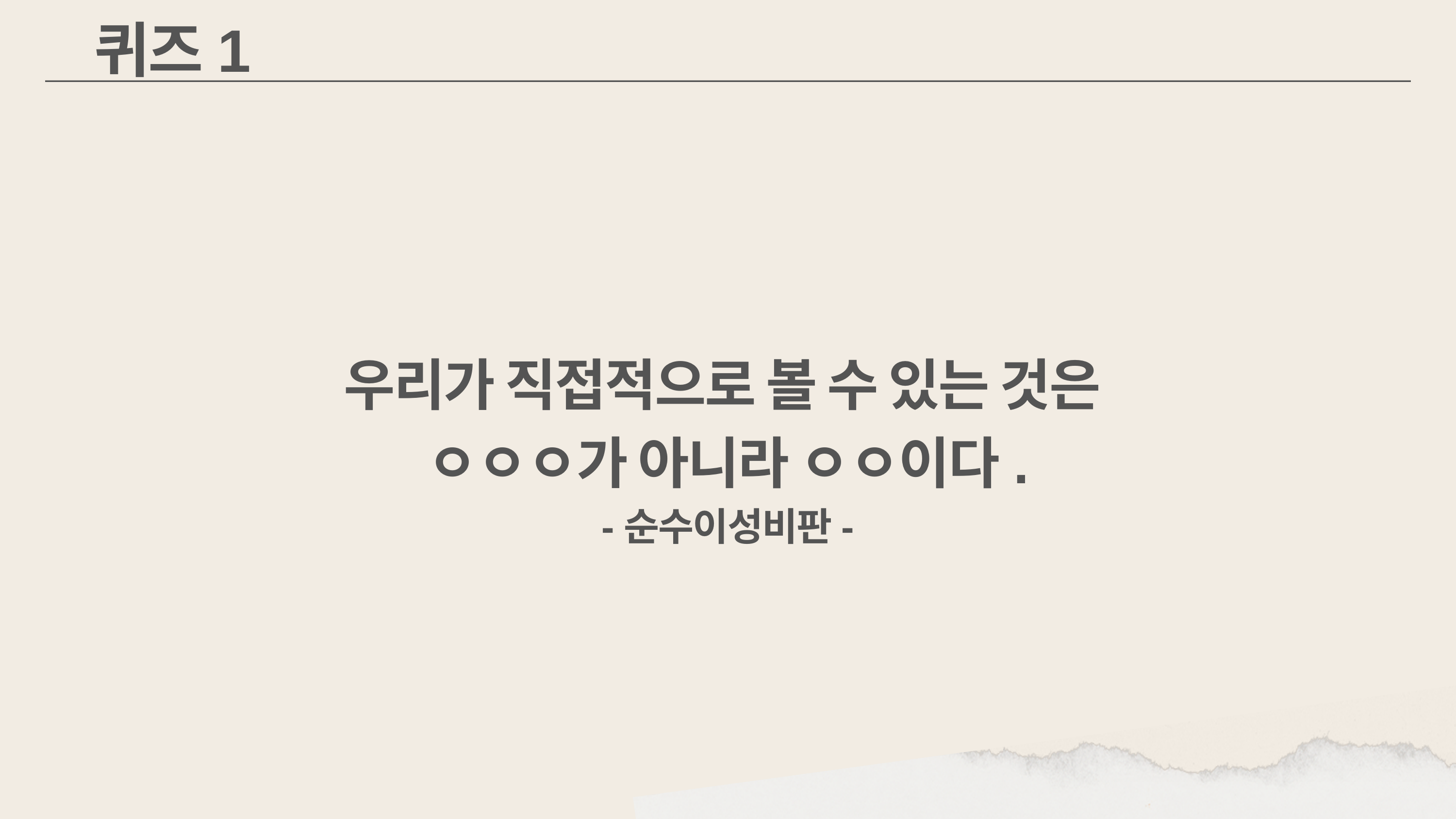

퀴즈1

우리가 직접적으로 볼 수 있는 것은
ㅇㅇㅇ가 아니라 ㅇㅇ이다.
-순수이성비판-